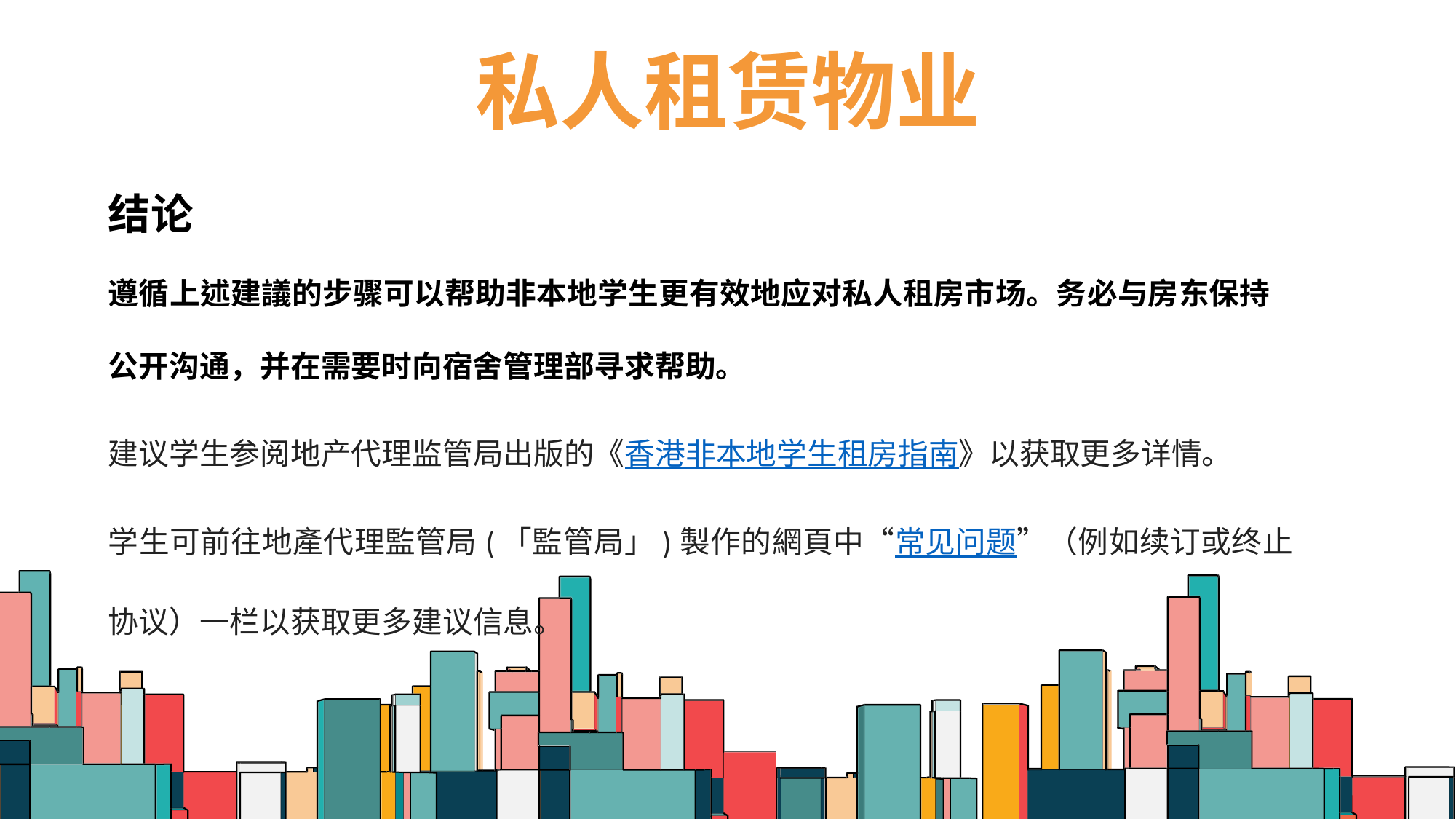

# 私人租赁物业
结论
遵循上述建議的步骤可以帮助非本地学生更有效地应对私人租房市场。务必与房东保持公开沟通，并在需要时向宿舍管理部寻求帮助。
建议学生参阅地产代理监管局出版的《香港非本地学生租房指南》以获取更多详情。
学生可前往地產代理監管局(「監管局」)製作的網頁中“常见问题”（例如续订或终止协议）一栏以获取更多建议信息。